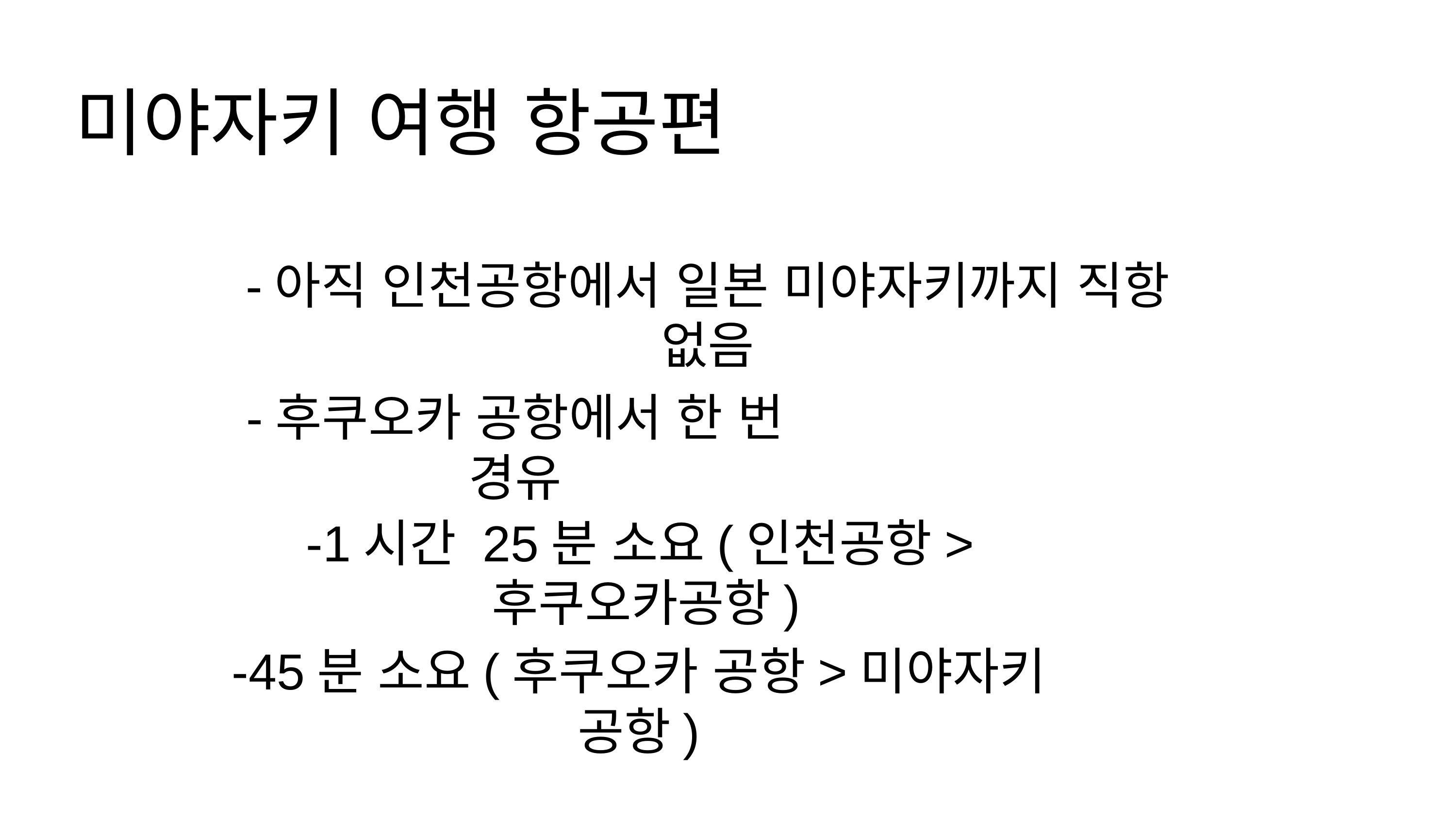

미야자키 여행 항공편
-아직 인천공항에서 일본 미야자키까지 직항 없음
-후쿠오카 공항에서 한 번 경유
-1시간 25분 소요(인천공항>후쿠오카공항)
-45분 소요(후쿠오카 공항>미야자키 공항)